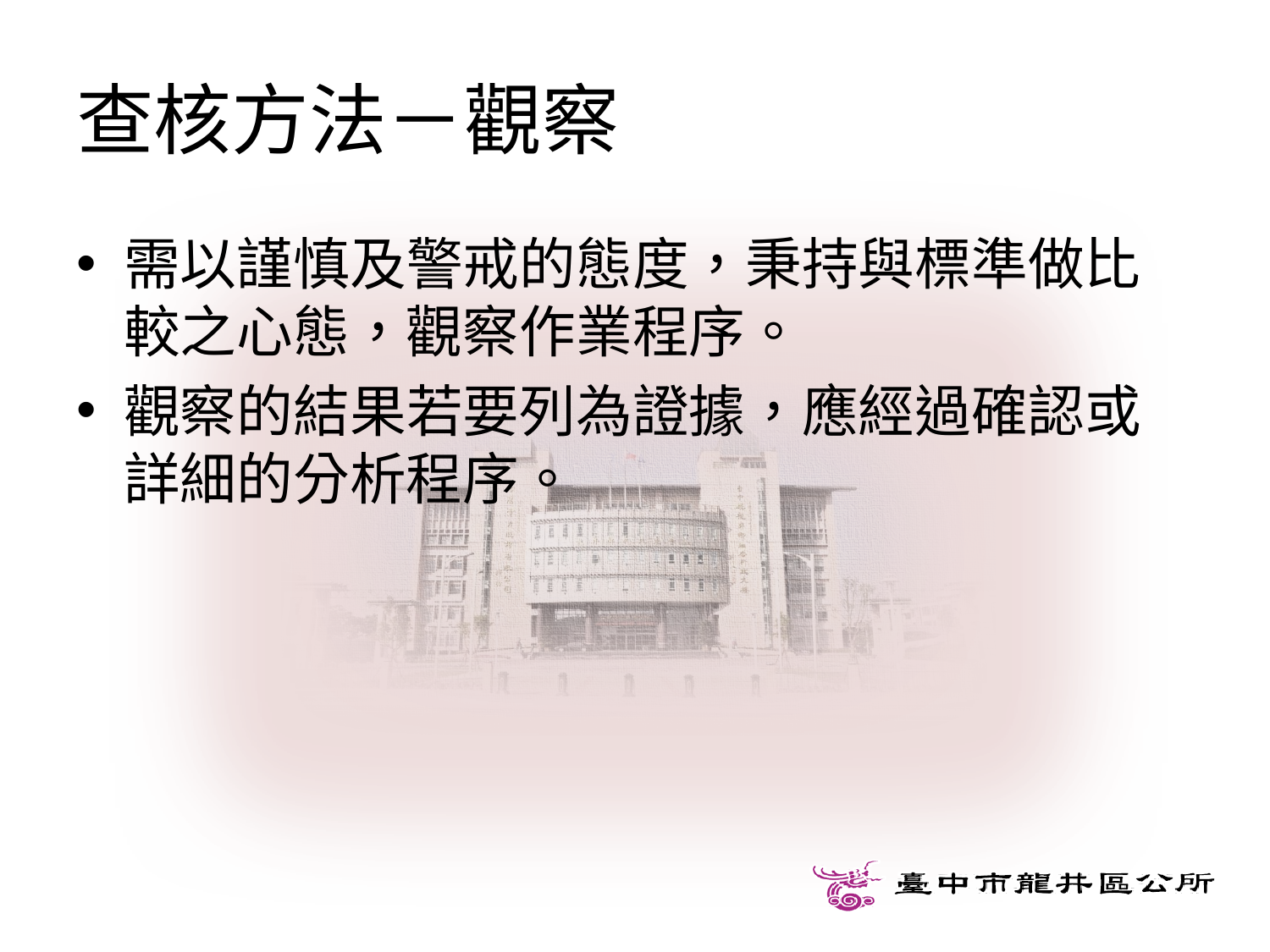

# 查核方法－觀察
需以謹慎及警戒的態度，秉持與標準做比較之心態，觀察作業程序。
觀察的結果若要列為證據，應經過確認或詳細的分析程序。